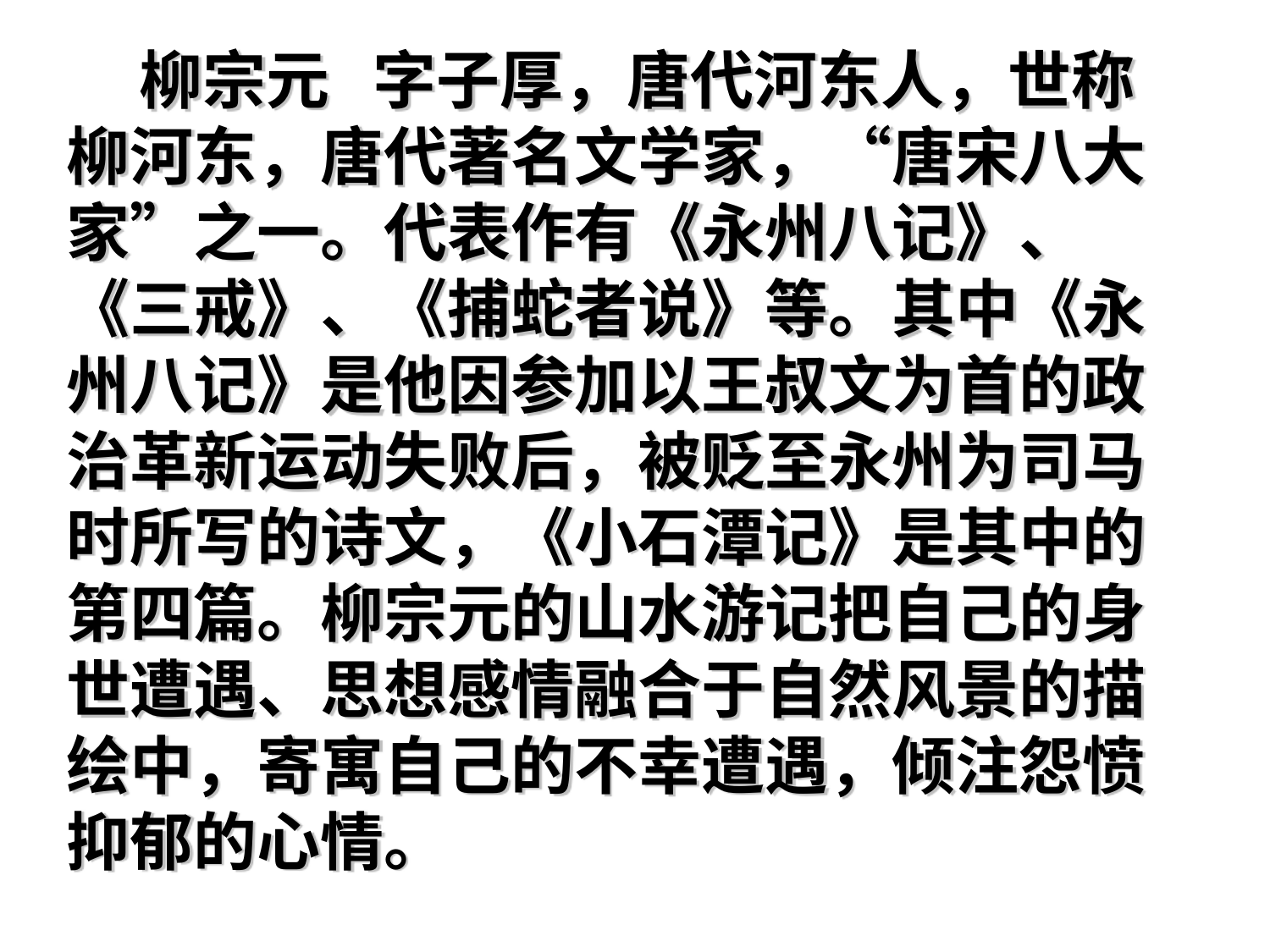

柳宗元   字子厚，唐代河东人，世称柳河东，唐代著名文学家，“唐宋八大家”之一。代表作有《永州八记》、《三戒》、《捕蛇者说》等。其中《永州八记》是他因参加以王叔文为首的政治革新运动失败后，被贬至永州为司马时所写的诗文，《小石潭记》是其中的第四篇。柳宗元的山水游记把自己的身世遭遇、思想感情融合于自然风景的描绘中，寄寓自己的不幸遭遇，倾注怨愤抑郁的心情。